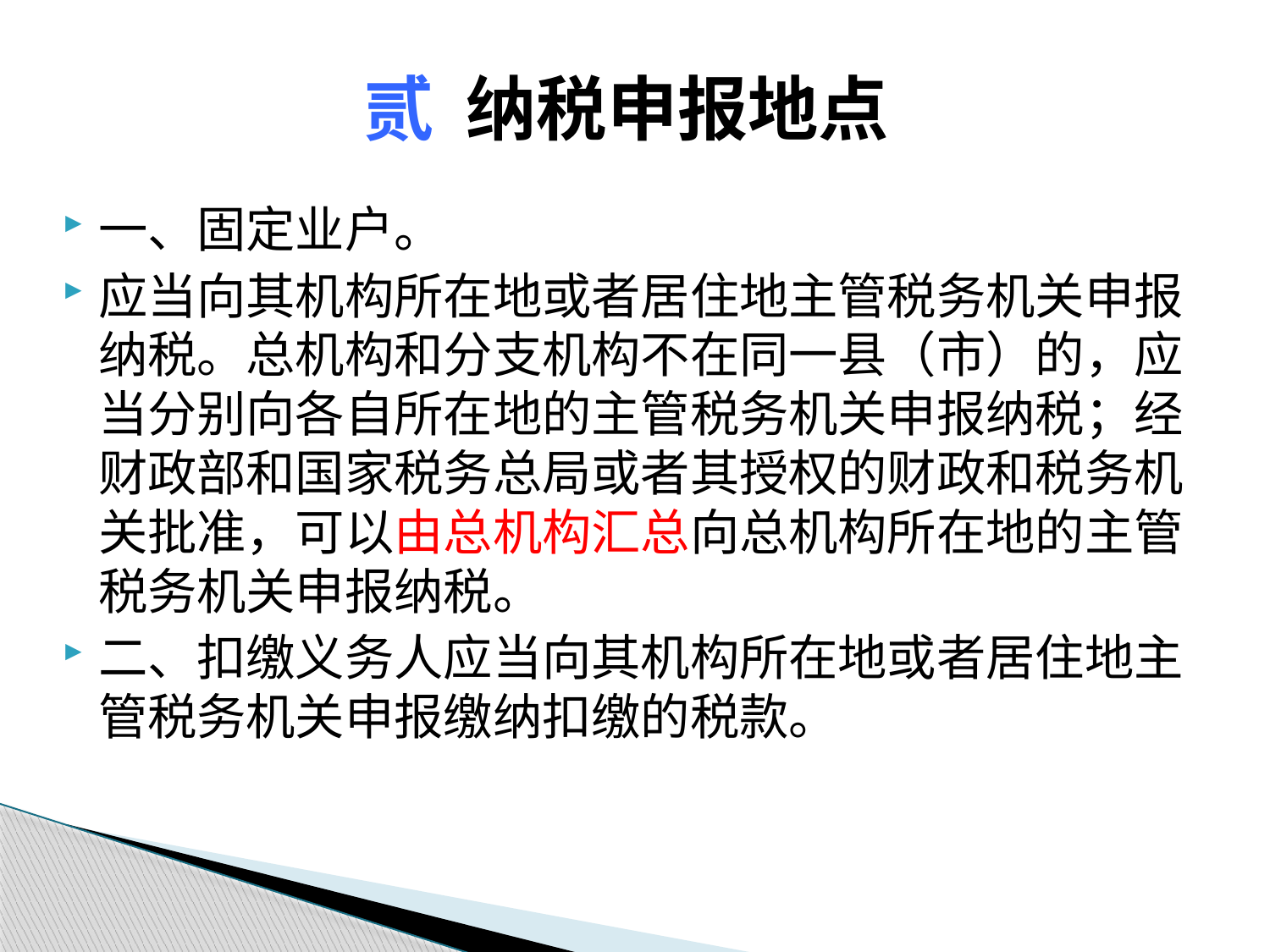

贰  纳税申报地点

一、固定业户。
应当向其机构所在地或者居住地主管税务机关申报纳税。总机构和分支机构不在同一县（市）的，应当分别向各自所在地的主管税务机关申报纳税；经财政部和国家税务总局或者其授权的财政和税务机关批准，可以由总机构汇总向总机构所在地的主管税务机关申报纳税。
二、扣缴义务人应当向其机构所在地或者居住地主管税务机关申报缴纳扣缴的税款。